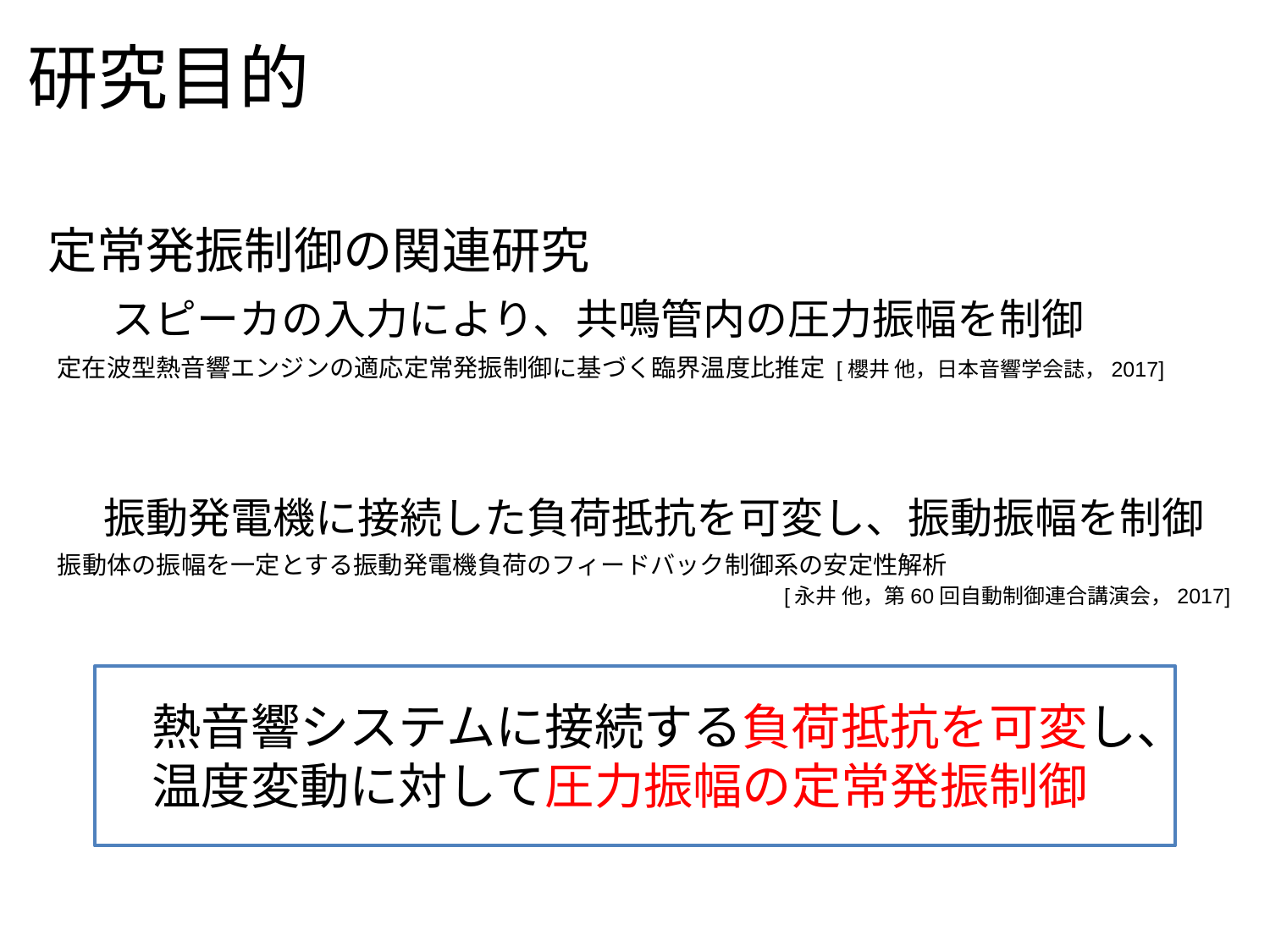

# 研究目的
定常発振制御の関連研究
スピーカの入力により、共鳴管内の圧力振幅を制御
定在波型熱音響エンジンの適応定常発振制御に基づく臨界温度比推定 [櫻井 他，日本音響学会誌，2017]
振動発電機に接続した負荷抵抗を可変し、振動振幅を制御
振動体の振幅を一定とする振動発電機負荷のフィードバック制御系の安定性解析
					 　　　[永井 他，第60回自動制御連合講演会，2017]

熱音響システムに接続する負荷抵抗を可変し、
温度変動に対して圧力振幅の定常発振制御